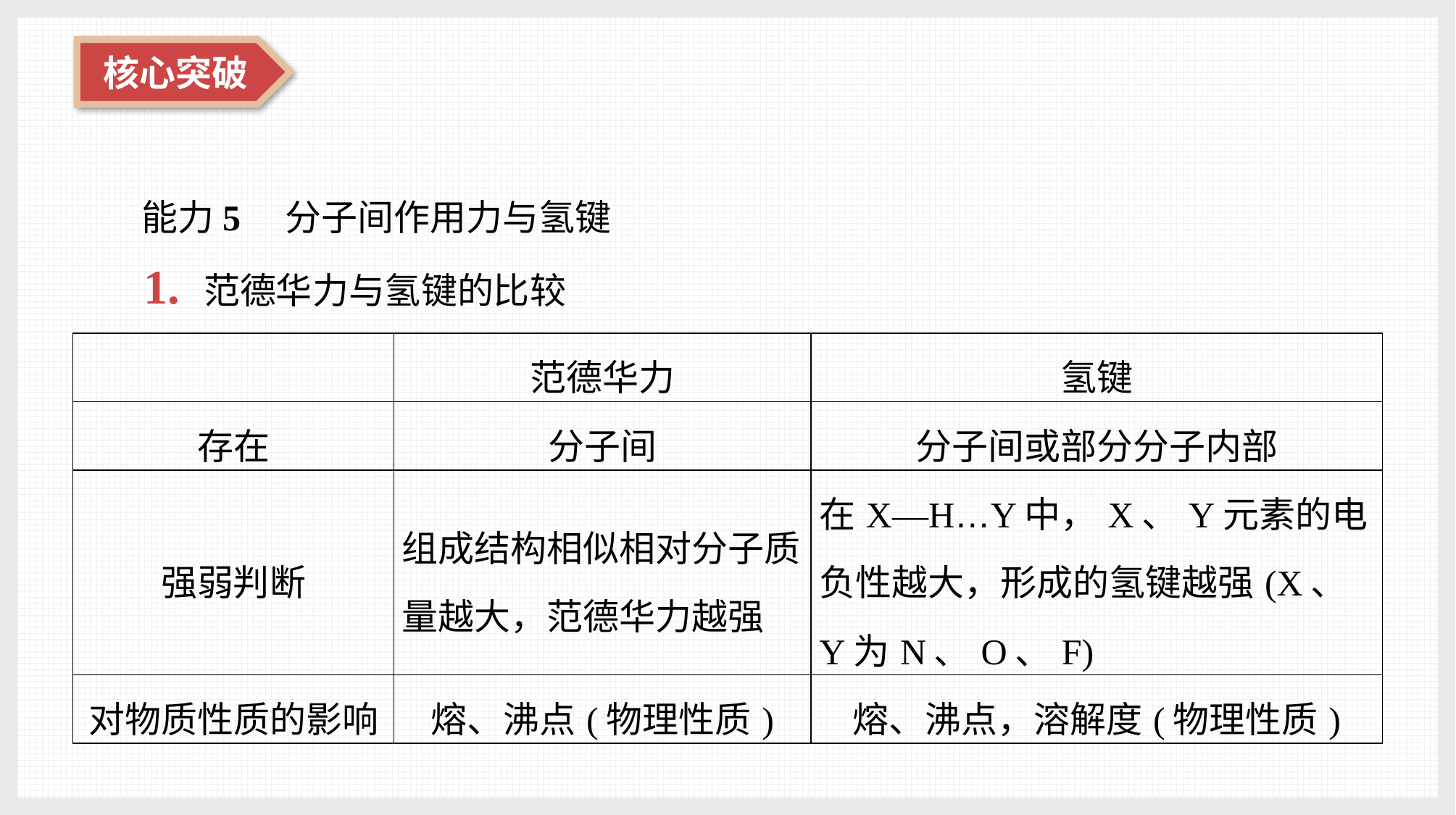

能力5　分子间作用力与氢键
1. 范德华力与氢键的比较

|  | 范德华力 | 氢键 |
| --- | --- | --- |
| 存在 | 分子间 | 分子间或部分分子内部 |
| 强弱判断 | 组成结构相似相对分子质量越大，范德华力越强 | 在X—H…Y中，X、Y元素的电负性越大，形成的氢键越强(X、Y为N、O、F) |
| 对物质性质的影响 | 熔、沸点(物理性质) | 熔、沸点，溶解度(物理性质) |